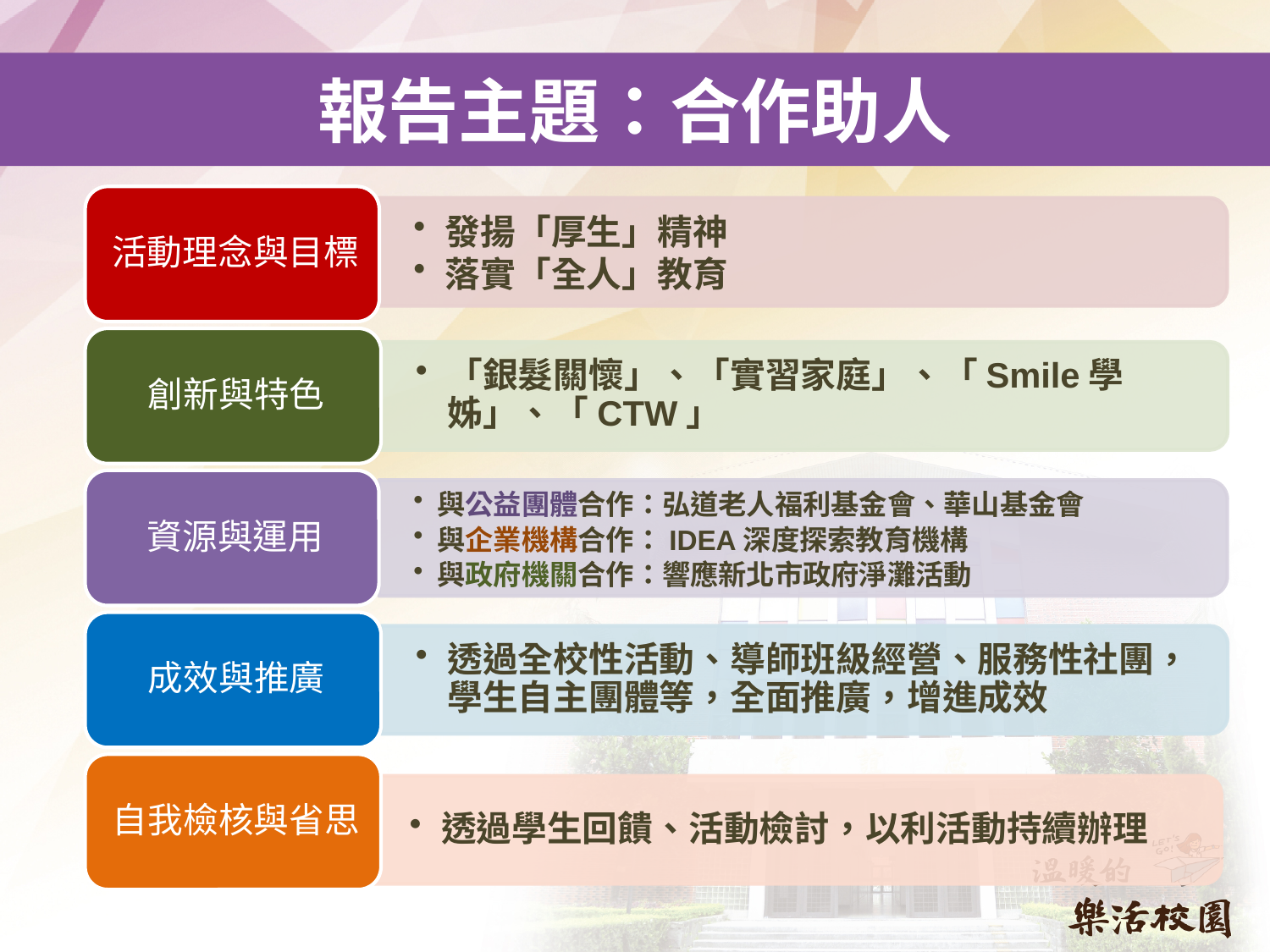

報告主題：合作助人
發揚「厚生」精神
落實「全人」教育
活動理念與目標
「銀髮關懷」、「實習家庭」、「Smile學姊」、「CTW」
創新與特色
與公益團體合作：弘道老人福利基金會、華山基金會
與企業機構合作：IDEA深度探索教育機構
與政府機關合作：響應新北市政府淨灘活動
資源與運用
透過全校性活動、導師班級經營、服務性社團，學生自主團體等，全面推廣，增進成效
成效與推廣
透過學生回饋、活動檢討，以利活動持續辦理
自我檢核與省思